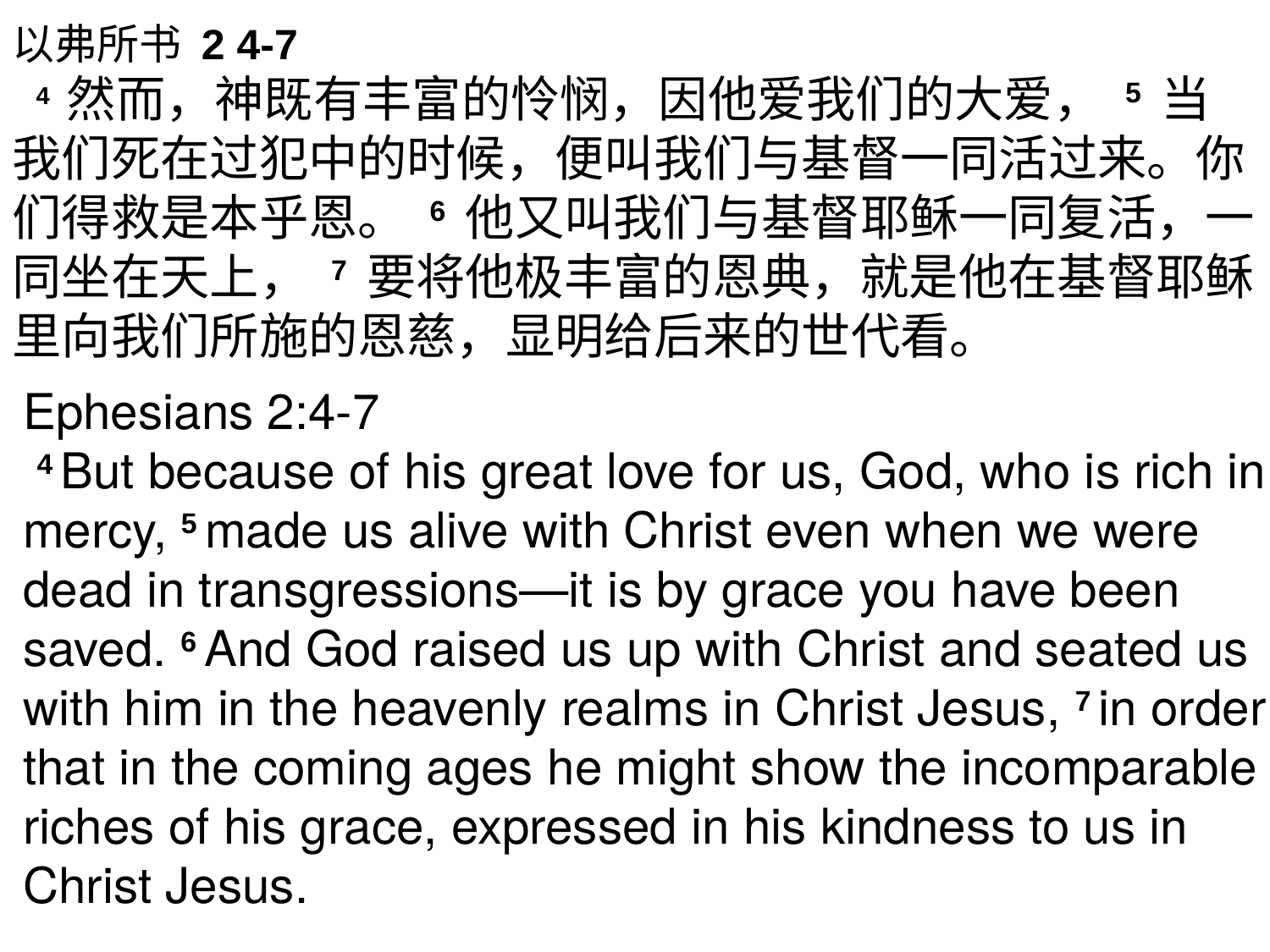

以弗所书 2 4-7
  4 然而，神既有丰富的怜悯，因他爱我们的大爱， 5 当我们死在过犯中的时候，便叫我们与基督一同活过来。你们得救是本乎恩。 6 他又叫我们与基督耶稣一同复活，一同坐在天上， 7 要将他极丰富的恩典，就是他在基督耶稣里向我们所施的恩慈，显明给后来的世代看。
Ephesians 2:4-7
 4 But because of his great love for us, God, who is rich in mercy, 5 made us alive with Christ even when we were dead in transgressions—it is by grace you have been saved. 6 And God raised us up with Christ and seated us with him in the heavenly realms in Christ Jesus, 7 in order that in the coming ages he might show the incomparable riches of his grace, expressed in his kindness to us in Christ Jesus.